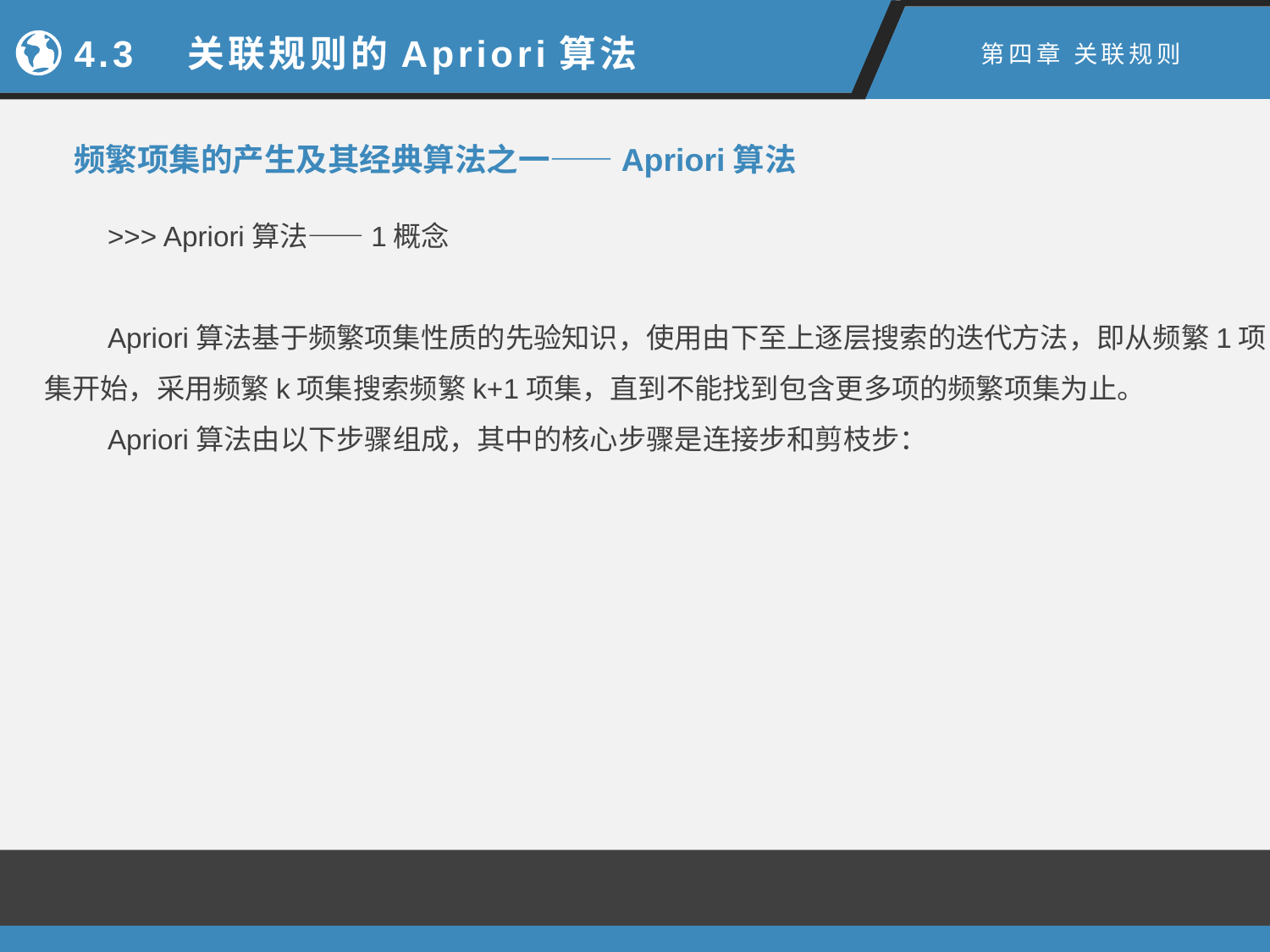

4.3　关联规则的Apriori算法

第四章 关联规则
频繁项集的产生及其经典算法之一——Apriori算法

>>> Apriori算法——1概念

Apriori算法基于频繁项集性质的先验知识，使用由下至上逐层搜索的迭代方法，即从频繁1项集开始，采用频繁k项集搜索频繁k+1项集，直到不能找到包含更多项的频繁项集为止。
Apriori算法由以下步骤组成，其中的核心步骤是连接步和剪枝步：